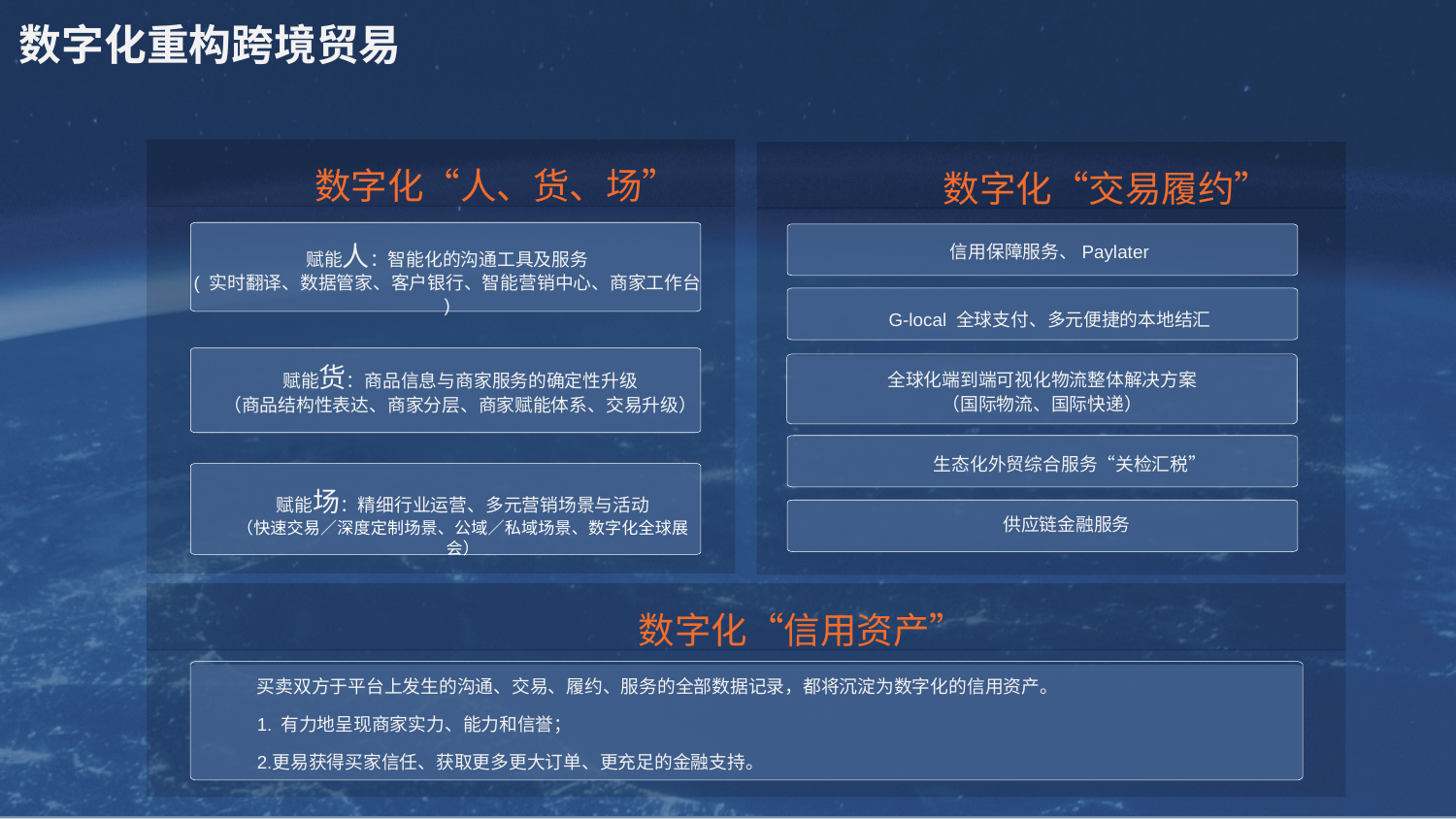

数字化重构跨境贸易
数字化“人、货、场”
数字化“交易履约”

赋能人：智能化的沟通工具及服务
( 实时翻译、数据管家、客户银行、智能营销中心、商家工作台 )
                信用保障服务、Paylater

G-local 全球支付、多元便捷的本地结汇

赋能货：商品信息与商家服务的确定性升级
（商品结构性表达、商家分层、商家赋能体系、交易升级）

全球化端到端可视化物流整体解决方案
（国际物流、国际快递）

生态化外贸综合服务“关检汇税”

赋能场：精细行业运营、多元营销场景与活动
（快速交易／深度定制场景、公域／私域场景、数字化全球展会）

                   供应链金融服务
数字化“信用资产”

买卖双方于平台上发生的沟通、交易、履约、服务的全部数据记录，都将沉淀为数字化的信用资产。
 有力地呈现商家实力、能力和信誉；
更易获得买家信任、获取更多更大订单、更充足的金融支持。